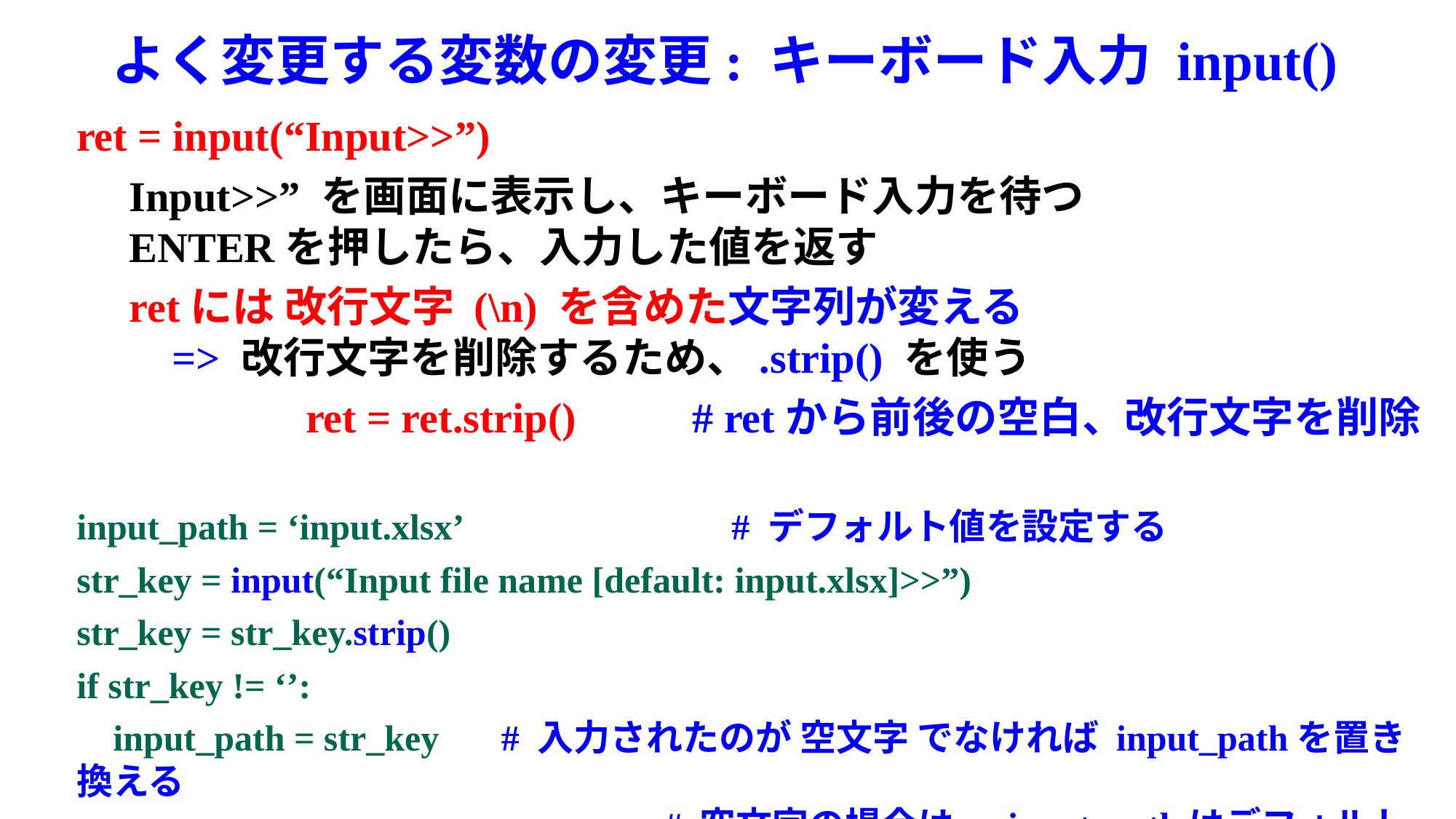

# よく変更する変数の変更: キーボード入力 input()
ret = input(“Input>>”)
　Input>>” を画面に表示し、キーボード入力を待つ
　ENTERを押したら、入力した値を返す
　retには 改行文字 (\n) を含めた文字列が変える
　　=> 改行文字を削除するため、.strip() を使う
		 ret = ret.strip() 　　# retから前後の空白、改行文字を削除

input_path = ‘input.xlsx’			# デフォルト値を設定する
str_key = input(“Input file name [default: input.xlsx]>>”)
str_key = str_key.strip()
if str_key != ‘’:
    input_path = str_key　 # 入力されたのが 空文字 でなければ input_pathを置き換える
　　　　　　　　　　   　　　　　 # 空文字の場合は、 input_pathはデフォルト値のまま